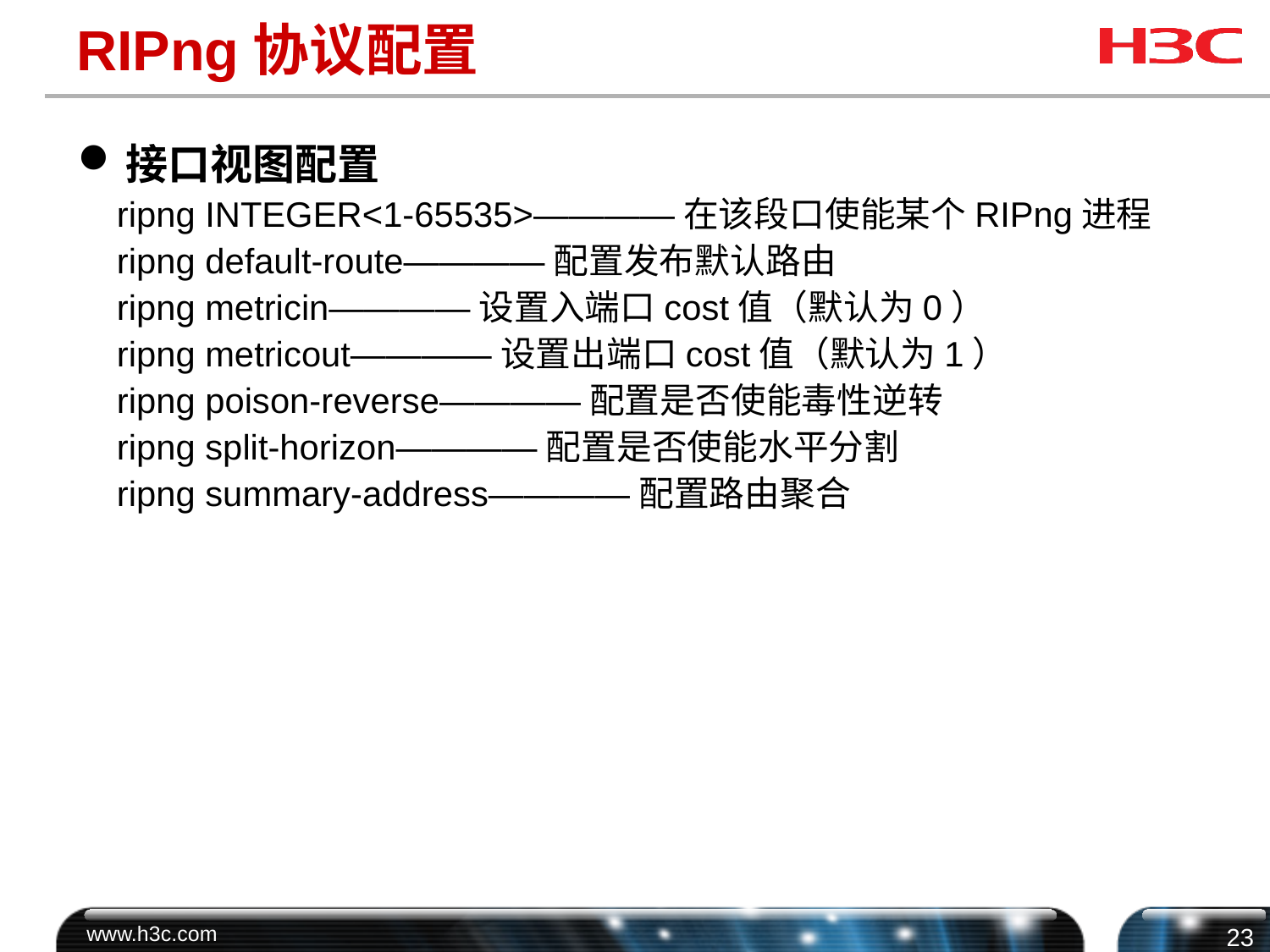

# RIPng协议配置
接口视图配置
    ripng INTEGER<1-65535>————在该段口使能某个RIPng进程
    ripng default-route————配置发布默认路由
    ripng metricin————设置入端口cost值（默认为0）
    ripng metricout————设置出端口cost值（默认为1）
    ripng poison-reverse————配置是否使能毒性逆转
    ripng split-horizon————配置是否使能水平分割
    ripng summary-address————配置路由聚合